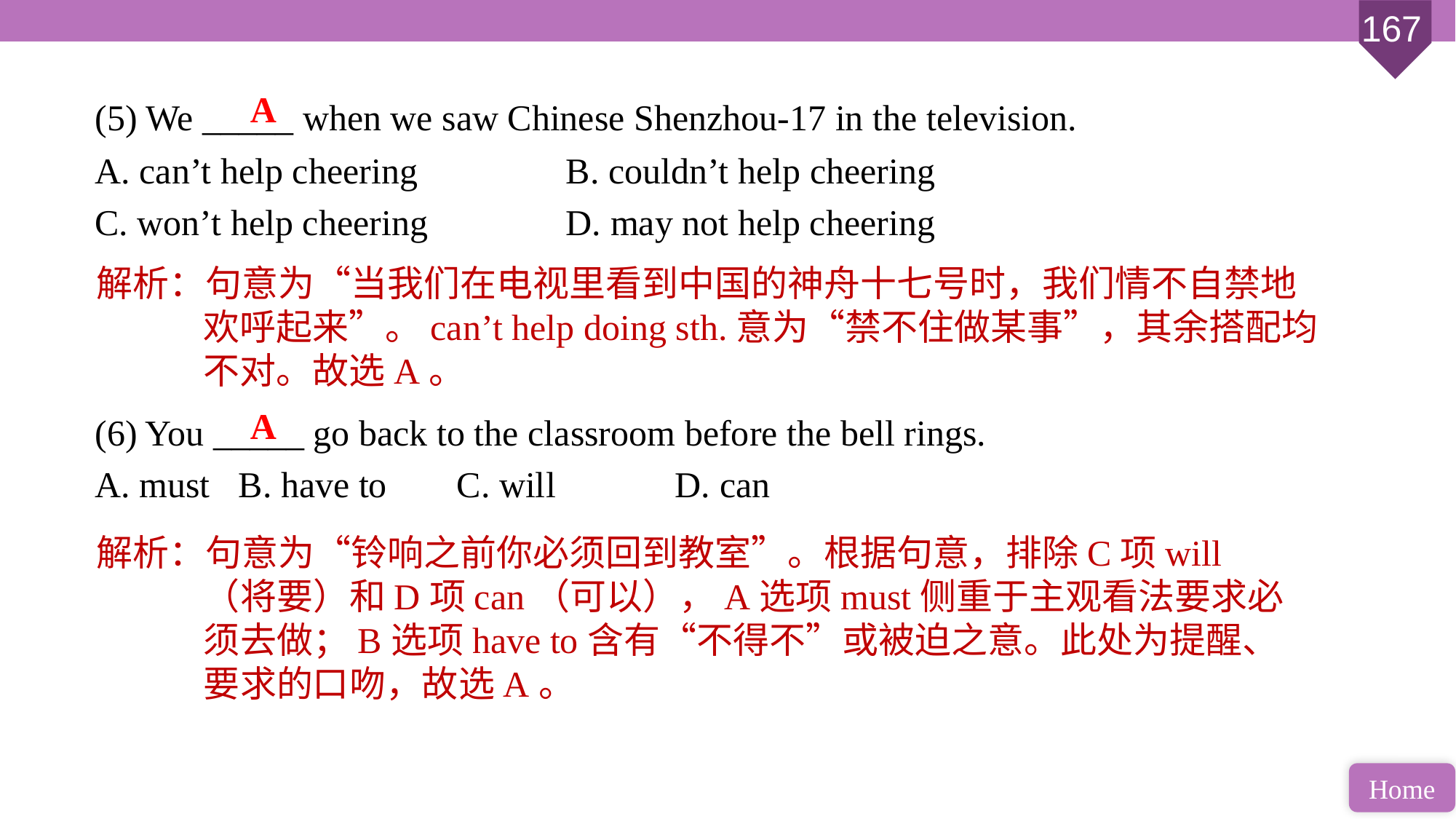

(5) We _____ when we saw Chinese Shenzhou-17 in the television.
A. can’t help cheering 		B. couldn’t help cheering
C. won’t help cheering 		D. may not help cheering

(6) You _____ go back to the classroom before the bell rings.
A. must 	B. have to 	C. will 		D. can

A
解析：句意为“当我们在电视里看到中国的神舟十七号时，我们情不自禁地欢呼起来”。can’t help doing sth.意为“禁不住做某事”，其余搭配均不对。故选A。
A
解析：句意为“铃响之前你必须回到教室”。根据句意，排除C项will（将要）和D项can（可以），A选项must侧重于主观看法要求必须去做；B选项have to含有“不得不”或被迫之意。此处为提醒、要求的口吻，故选A。